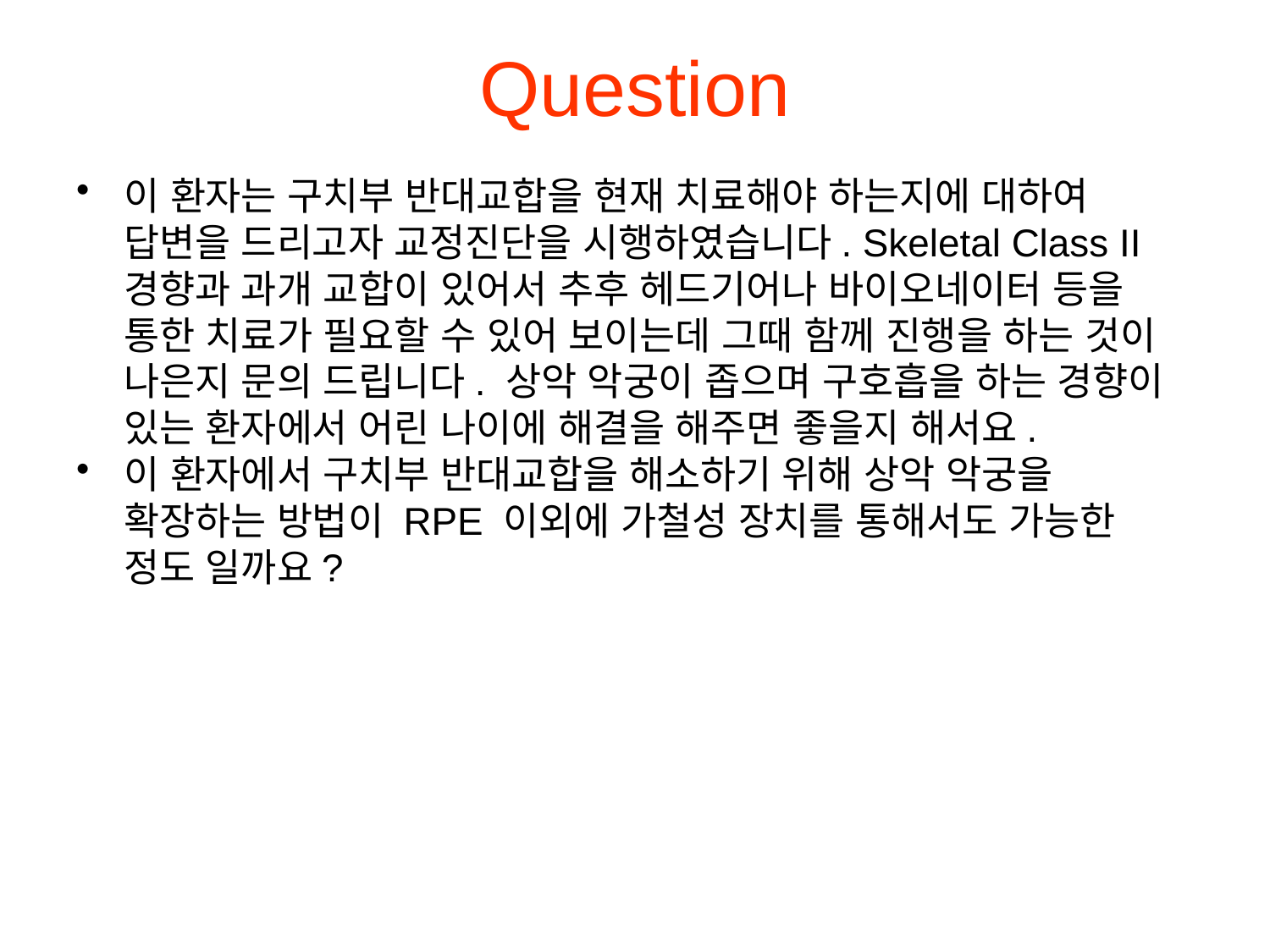

# Question
이 환자는 구치부 반대교합을 현재 치료해야 하는지에 대하여 답변을 드리고자 교정진단을 시행하였습니다. Skeletal Class II 경향과 과개 교합이 있어서 추후 헤드기어나 바이오네이터 등을 통한 치료가 필요할 수 있어 보이는데 그때 함께 진행을 하는 것이 나은지 문의 드립니다. 상악 악궁이 좁으며 구호흡을 하는 경향이 있는 환자에서 어린 나이에 해결을 해주면 좋을지 해서요.
이 환자에서 구치부 반대교합을 해소하기 위해 상악 악궁을 확장하는 방법이 RPE 이외에 가철성 장치를 통해서도 가능한 정도 일까요?